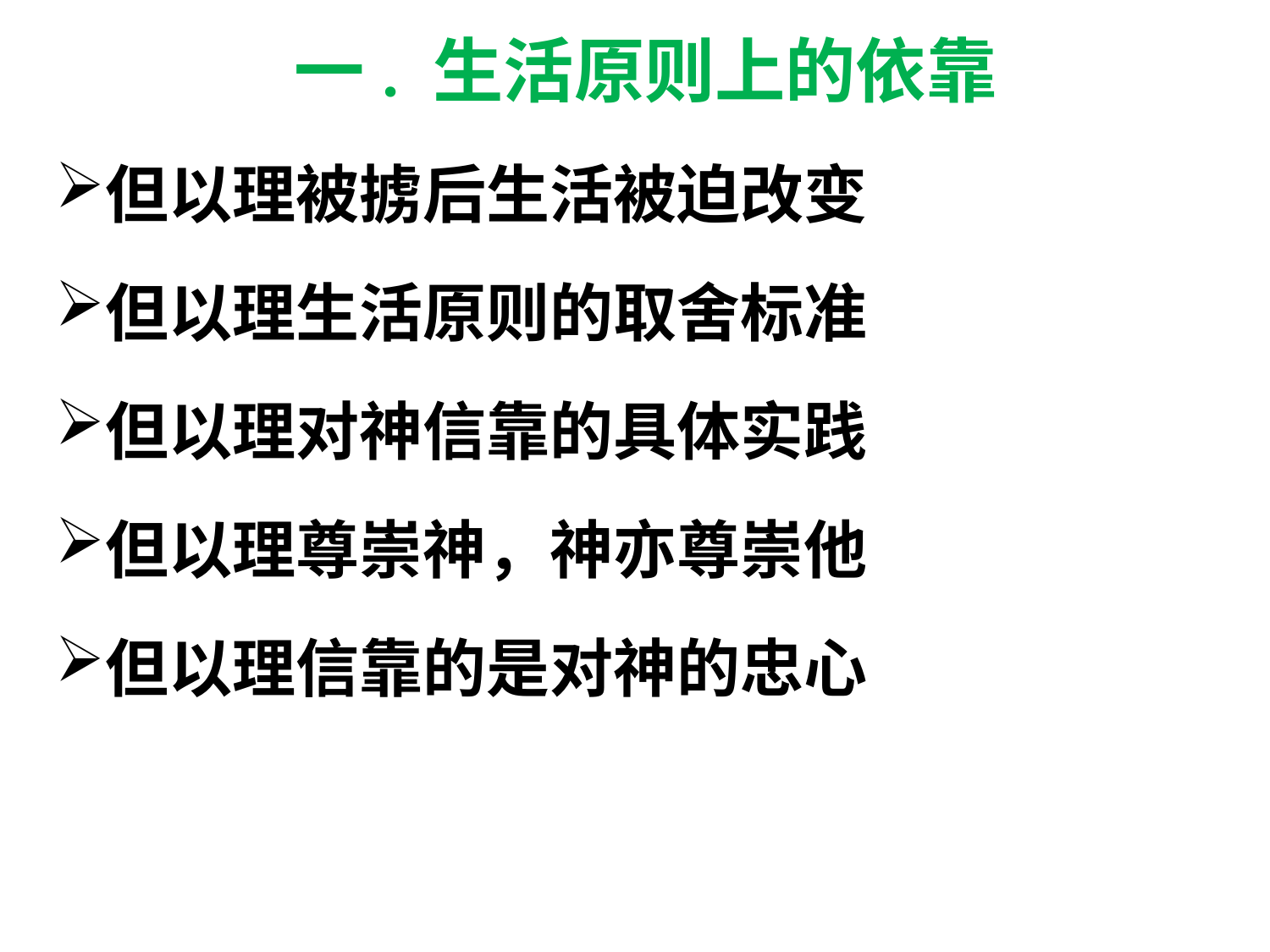

# 一. 生活原则上的依靠
但以理被掳后生活被迫改变

但以理生活原则的取舍标准

但以理对神信靠的具体实践

但以理尊崇神，神亦尊崇他

但以理信靠的是对神的忠心